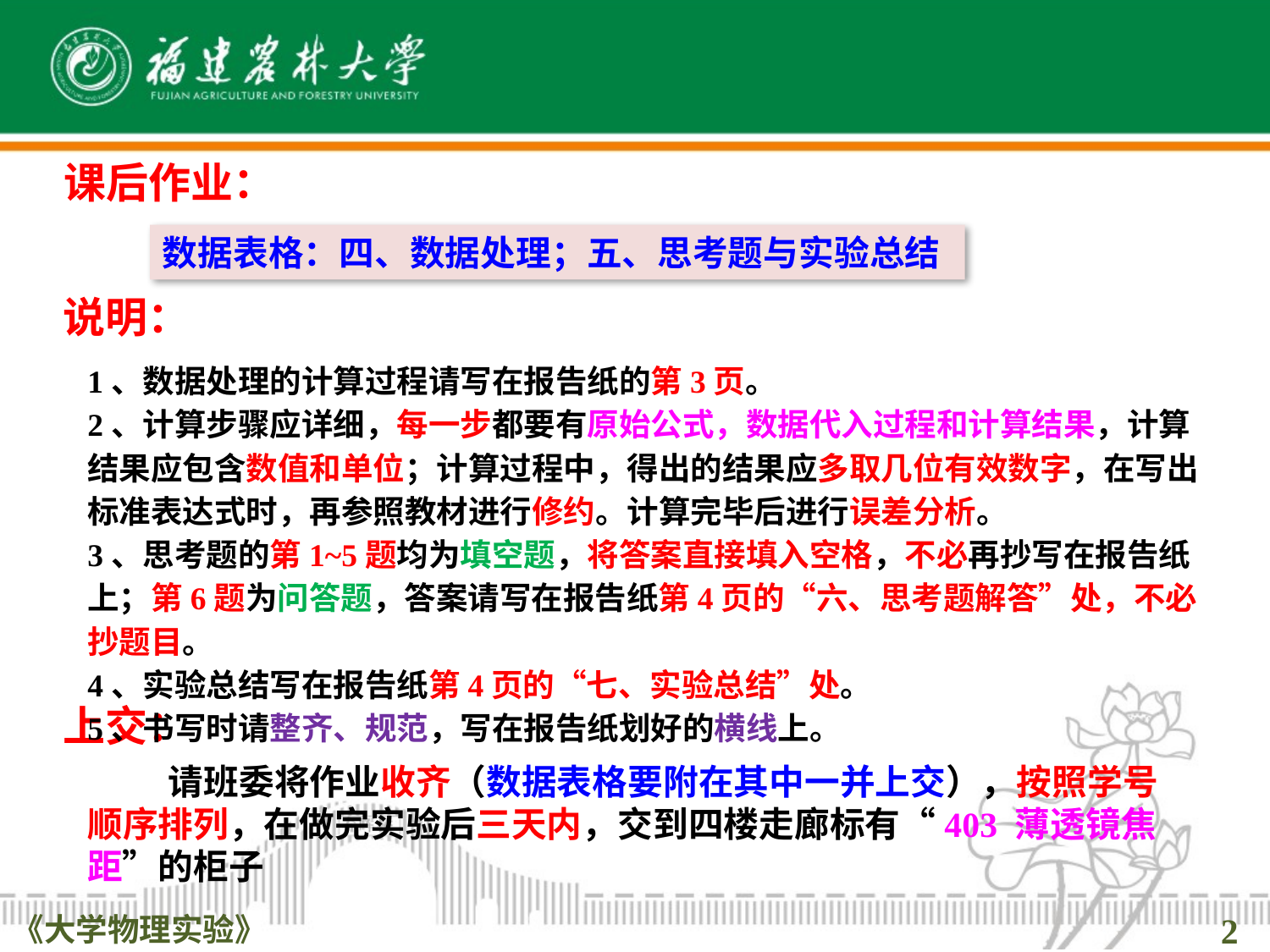

课后作业：
数据表格：四、数据处理；五、思考题与实验总结
说明：
1、数据处理的计算过程请写在报告纸的第3页。
2、计算步骤应详细，每一步都要有原始公式，数据代入过程和计算结果，计算结果应包含数值和单位；计算过程中，得出的结果应多取几位有效数字，在写出标准表达式时，再参照教材进行修约。计算完毕后进行误差分析。
3、思考题的第1~5题均为填空题，将答案直接填入空格，不必再抄写在报告纸上；第6题为问答题，答案请写在报告纸第4页的“六、思考题解答”处，不必抄题目。
4、实验总结写在报告纸第4页的“七、实验总结”处。
5、书写时请整齐、规范，写在报告纸划好的横线上。
上交：
         请班委将作业收齐（数据表格要附在其中一并上交），按照学号顺序排列，在做完实验后三天内，交到四楼走廊标有“403 薄透镜焦距”的柜子